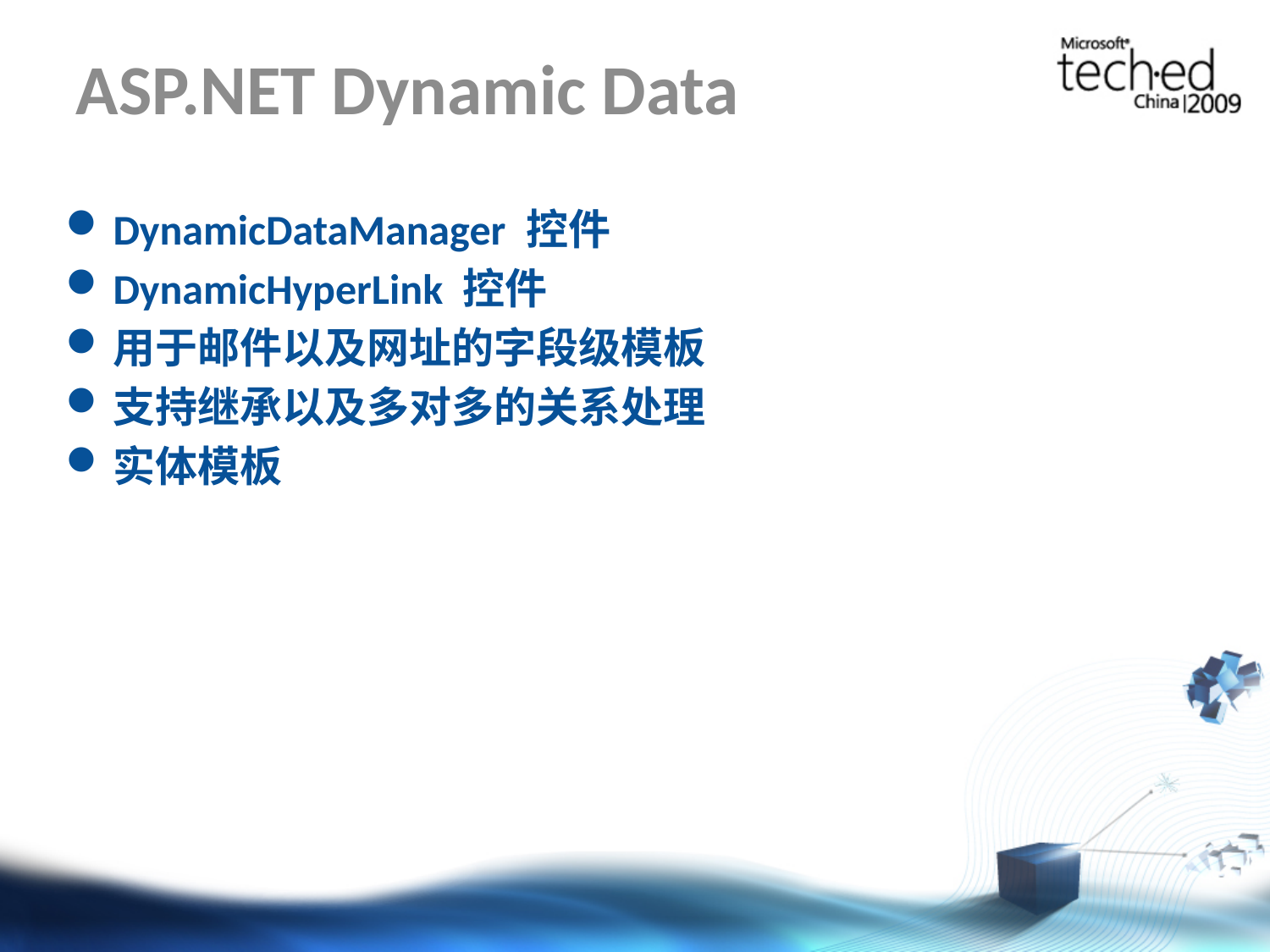

# ASP.NET Dynamic Data
DynamicDataManager 控件
DynamicHyperLink 控件
用于邮件以及网址的字段级模板
支持继承以及多对多的关系处理
实体模板